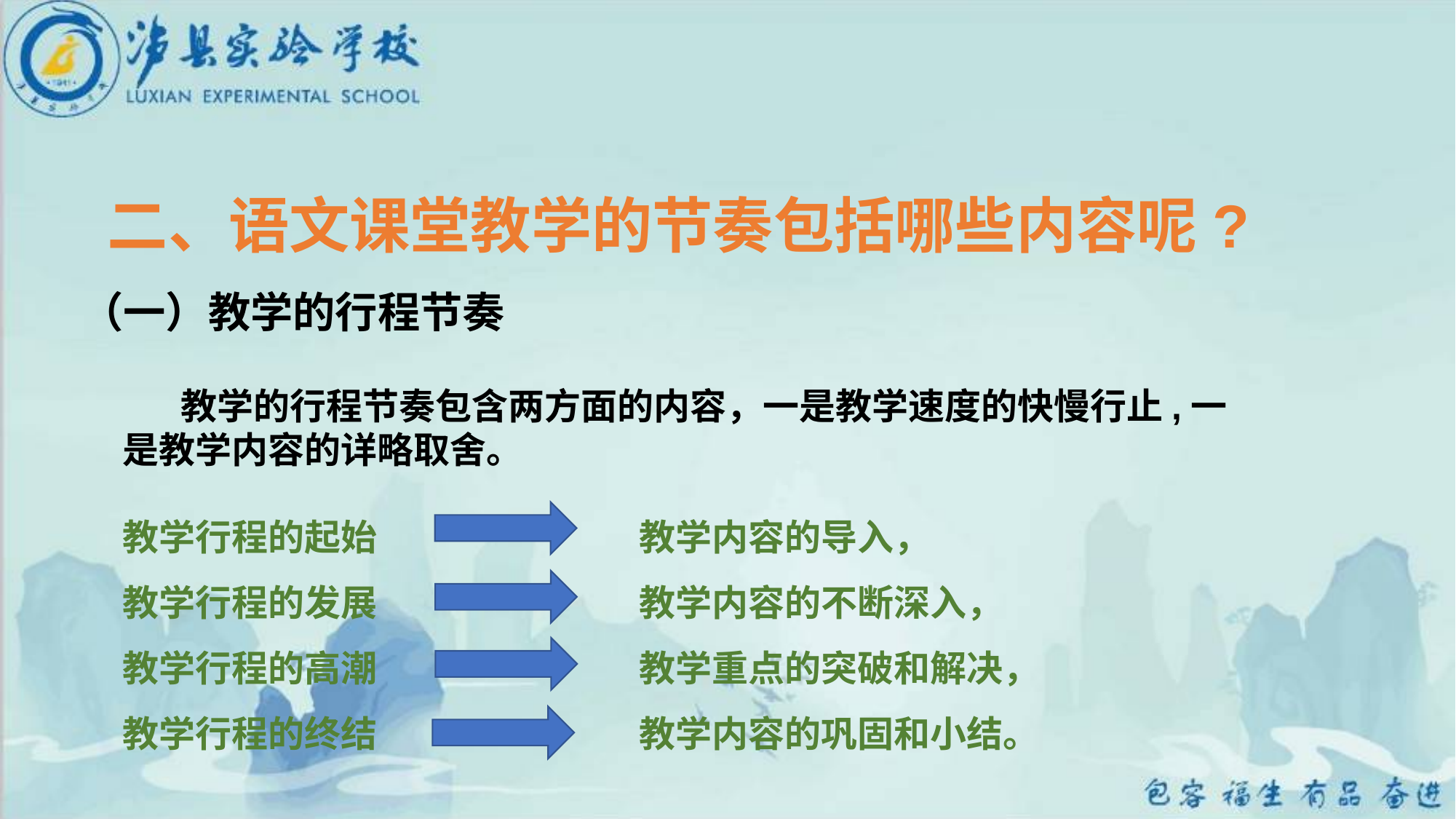

二、语文课堂教学的节奏包括哪些内容呢?
（一）教学的行程节奏
      教学的行程节奏包含两方面的内容，一是教学速度的快慢行止,一是教学内容的详略取舍。
教学行程的起始                                教学内容的导入，
教学行程的发展                                教学内容的不断深入，
教学行程的高潮                                教学重点的突破和解决，
教学行程的终结                                教学内容的巩固和小结。